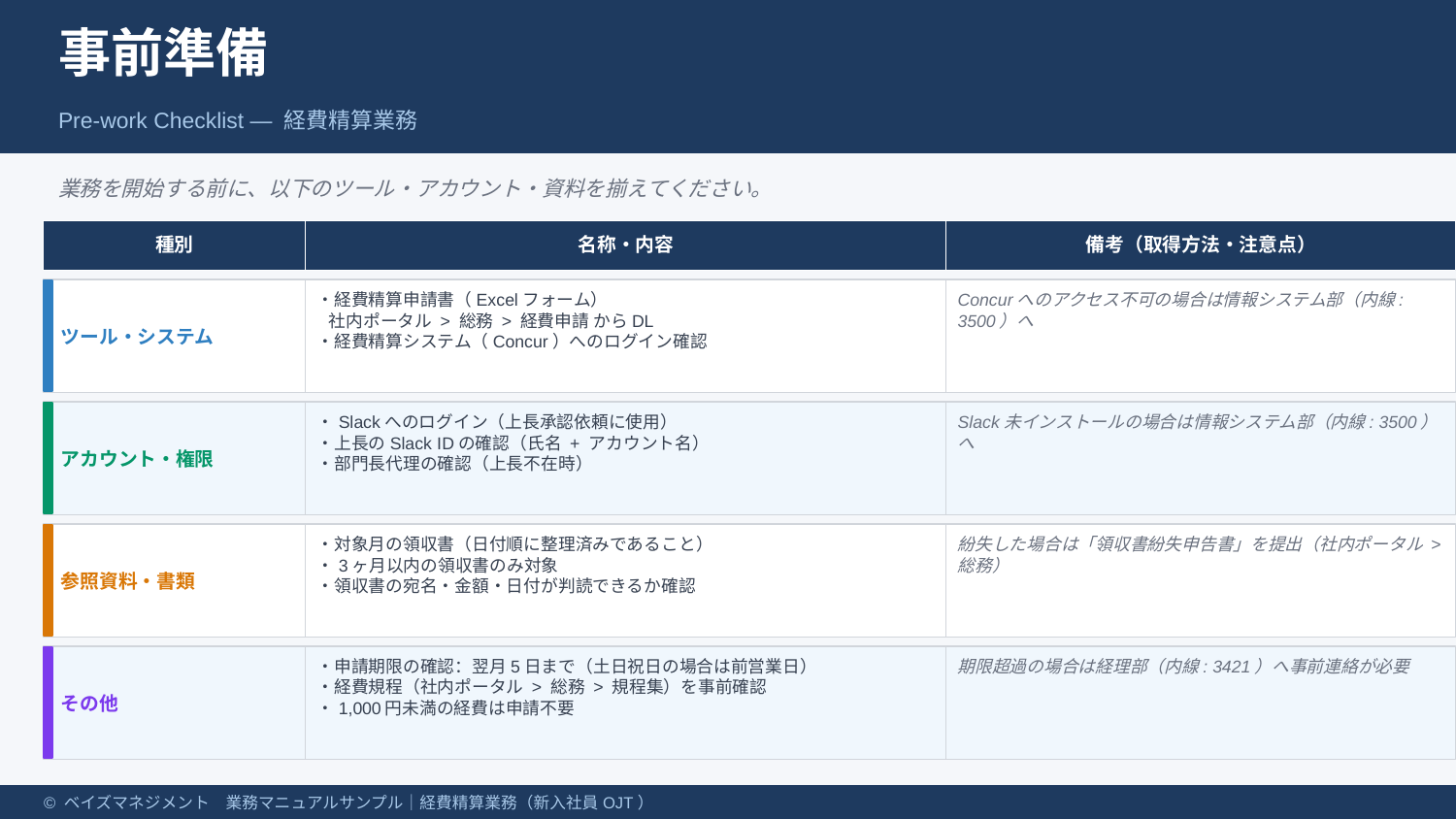

事前準備
Pre-work Checklist — 経費精算業務
業務を開始する前に、以下のツール・アカウント・資料を揃えてください。

種別
名称・内容
備考（取得方法・注意点）

・経費精算申請書（Excelフォーム）
  社内ポータル > 総務 > 経費申請 からDL
・経費精算システム（Concur）へのログイン確認
Concurへのアクセス不可の場合は情報システム部（内線: 3500）へ
ツール・システム

・Slackへのログイン（上長承認依頼に使用）
・上長のSlack IDの確認（氏名 + アカウント名）
・部門長代理の確認（上長不在時）
Slack未インストールの場合は情報システム部（内線: 3500）へ
アカウント・権限

・対象月の領収書（日付順に整理済みであること）
・3ヶ月以内の領収書のみ対象
・領収書の宛名・金額・日付が判読できるか確認
紛失した場合は「領収書紛失申告書」を提出（社内ポータル > 総務）
参照資料・書類

・申請期限の確認：翌月5日まで（土日祝日の場合は前営業日）
・経費規程（社内ポータル > 総務 > 規程集）を事前確認
・1,000円未満の経費は申請不要
期限超過の場合は経理部（内線: 3421）へ事前連絡が必要
その他

© ベイズマネジメント　業務マニュアルサンプル｜経費精算業務（新入社員OJT）